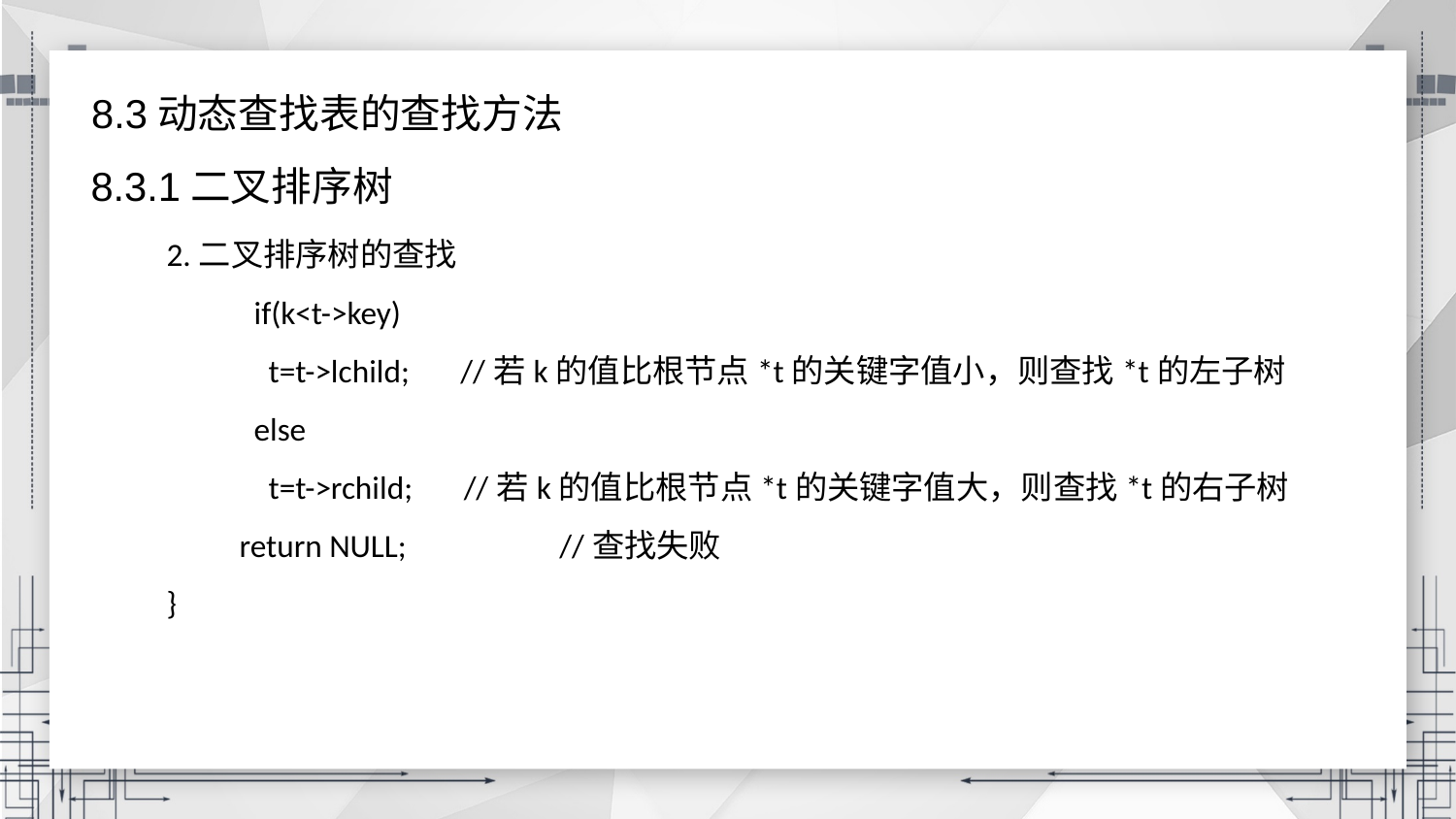

8.3动态查找表的查找方法
8.3.1二叉排序树
2.二叉排序树的查找
	  if(k<t->key)
 	    t=t->lchild;       //若k的值比根节点*t的关键字值小，则查找*t的左子树
	  else
	    t=t->rchild;       //若k的值比根节点*t的关键字值大，则查找*t的右子树
	return NULL;                     //查找失败
}